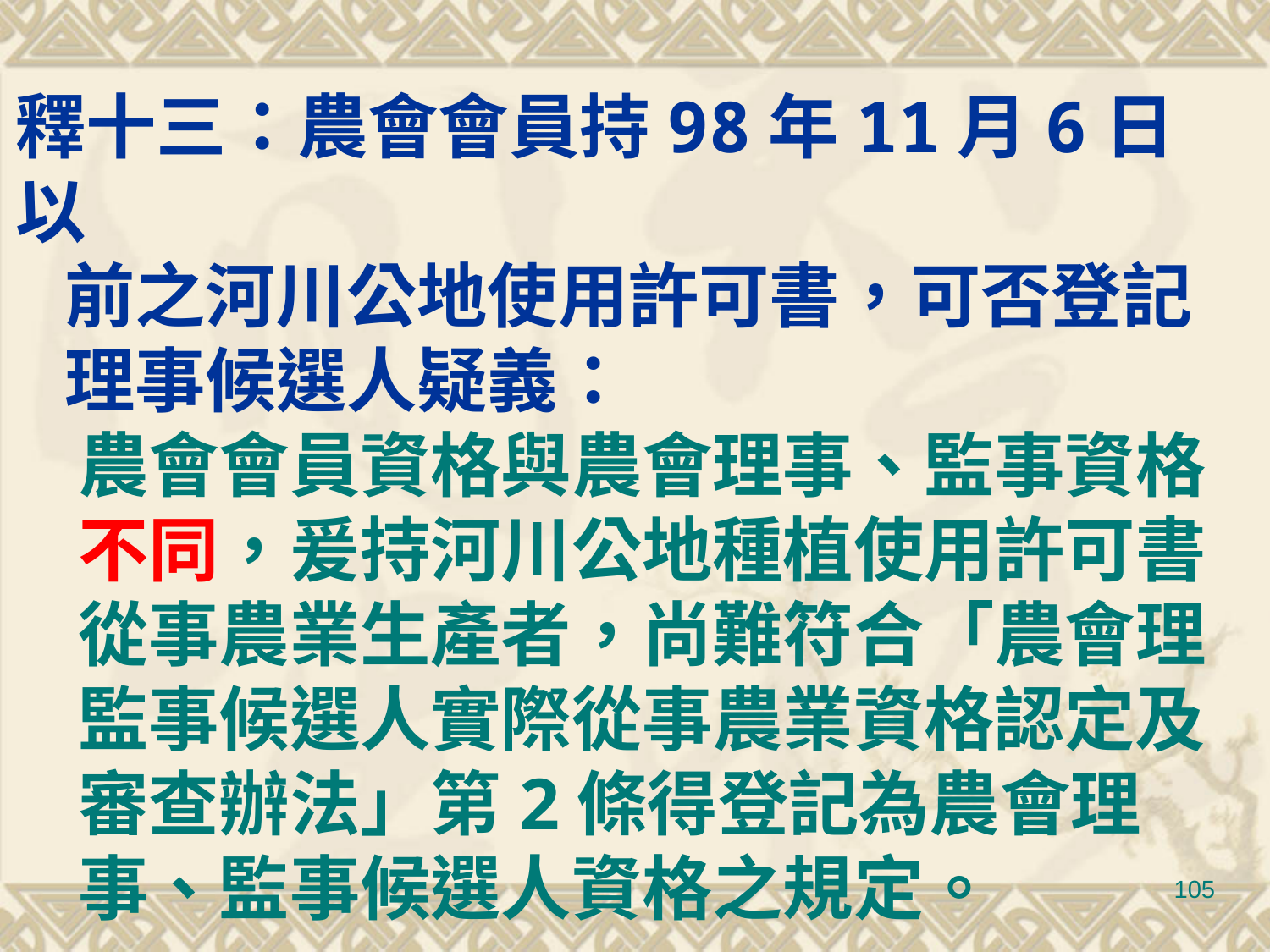

釋十三：農會會員持98年11月6日以
  前之河川公地使用許可書，可否登記
  理事候選人疑義：
農會會員資格與農會理事、監事資格不同，爰持河川公地種植使用許可書從事農業生產者，尚難符合「農會理監事候選人實際從事農業資格認定及審查辦法」第2條得登記為農會理事、監事候選人資格之規定。
105